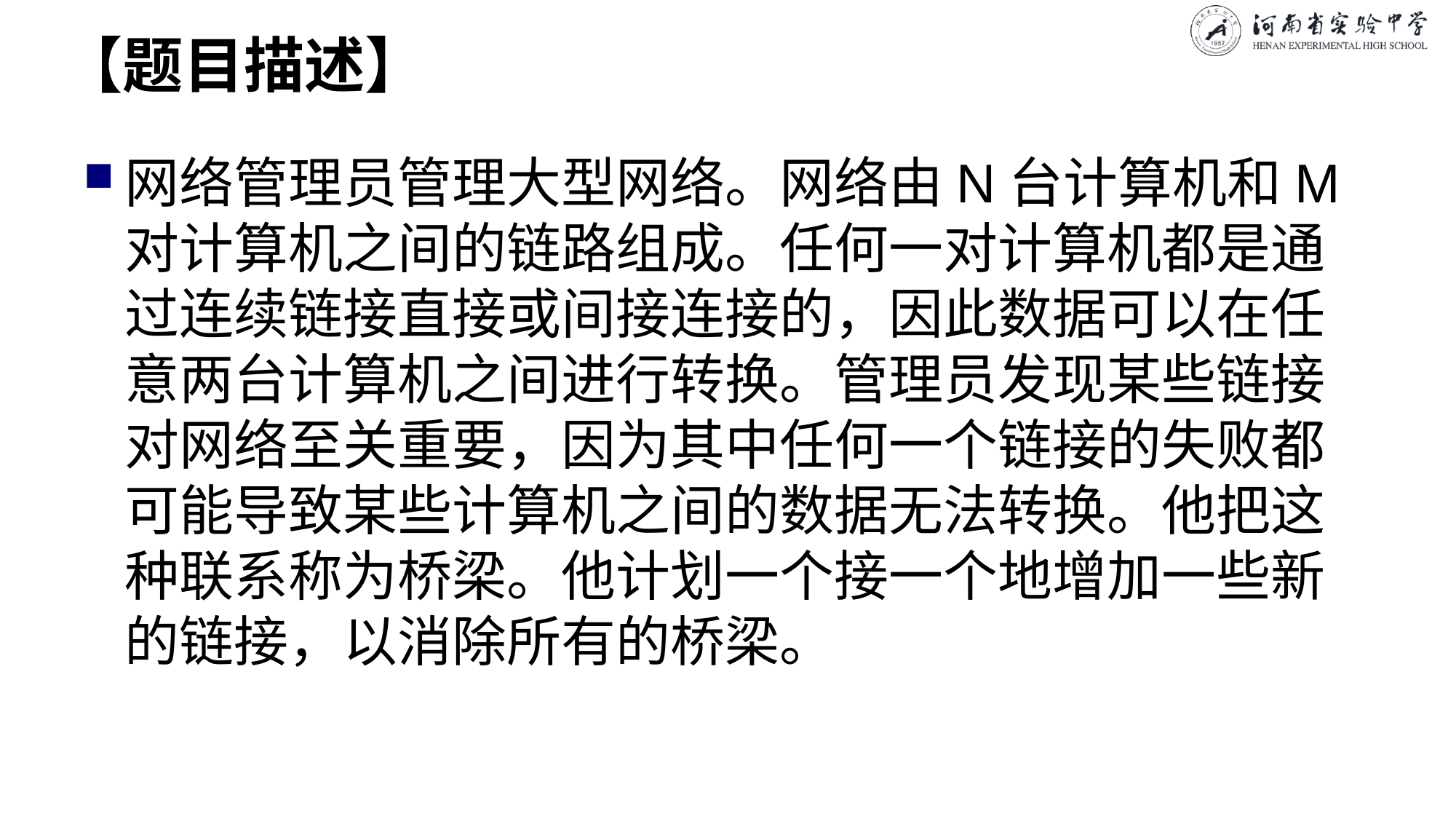

# 【题目描述】
网络管理员管理大型网络。网络由N台计算机和M对计算机之间的链路组成。任何一对计算机都是通过连续链接直接或间接连接的，因此数据可以在任意两台计算机之间进行转换。管理员发现某些链接对网络至关重要，因为其中任何一个链接的失败都可能导致某些计算机之间的数据无法转换。他把这种联系称为桥梁。他计划一个接一个地增加一些新的链接，以消除所有的桥梁。